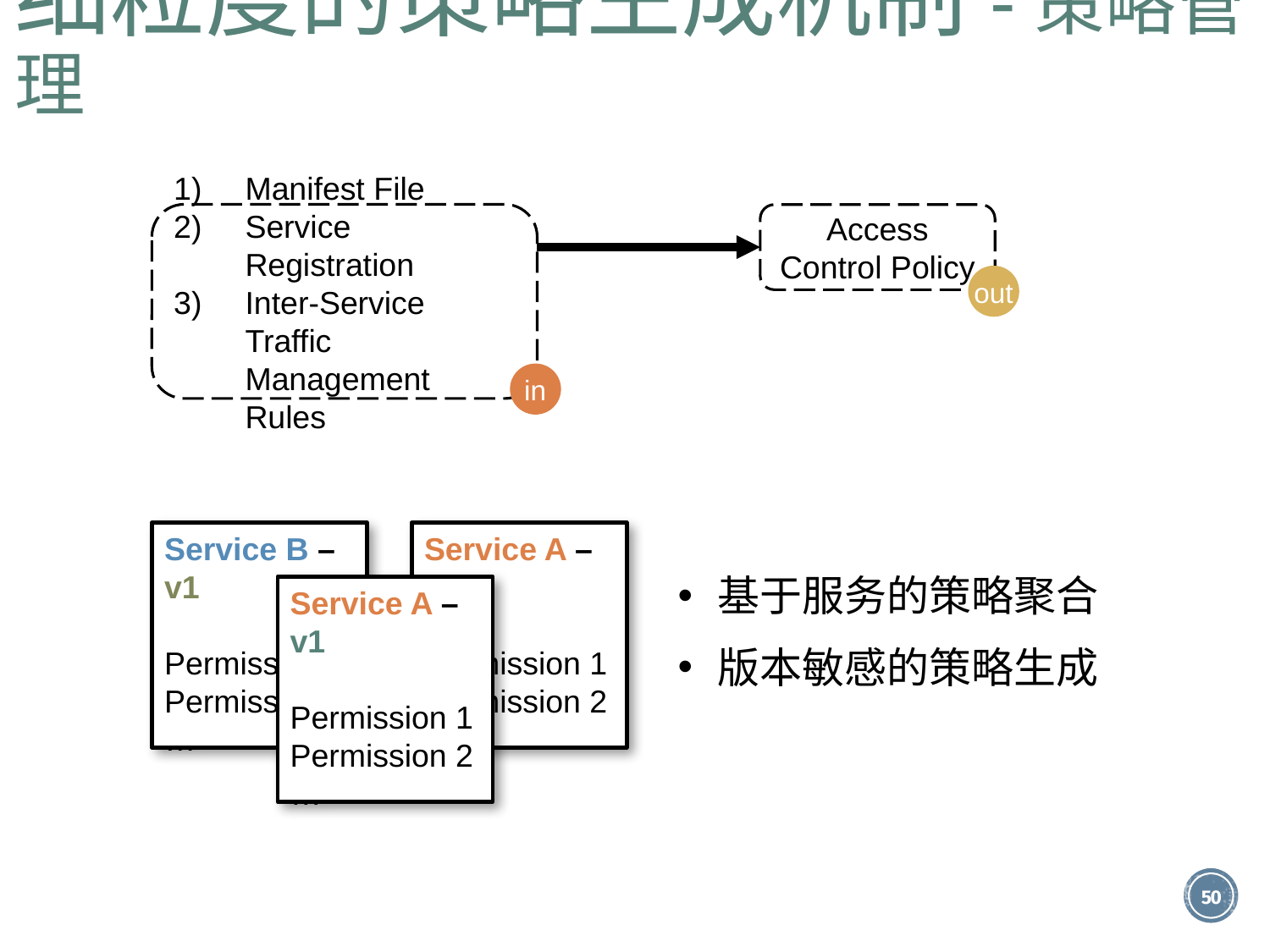

细粒度的策略生成机制-策略管理
Manifest File
Service Registration
Inter-Service Traffic Management Rules
Access Control Policy

out

in
Service B – v1

Permission 1
Permission 2
…
Service A – v2

Permission 1
Permission 2
…
基于服务的策略聚合
版本敏感的策略生成
Service A – v1

Permission 1
Permission 2
…
50